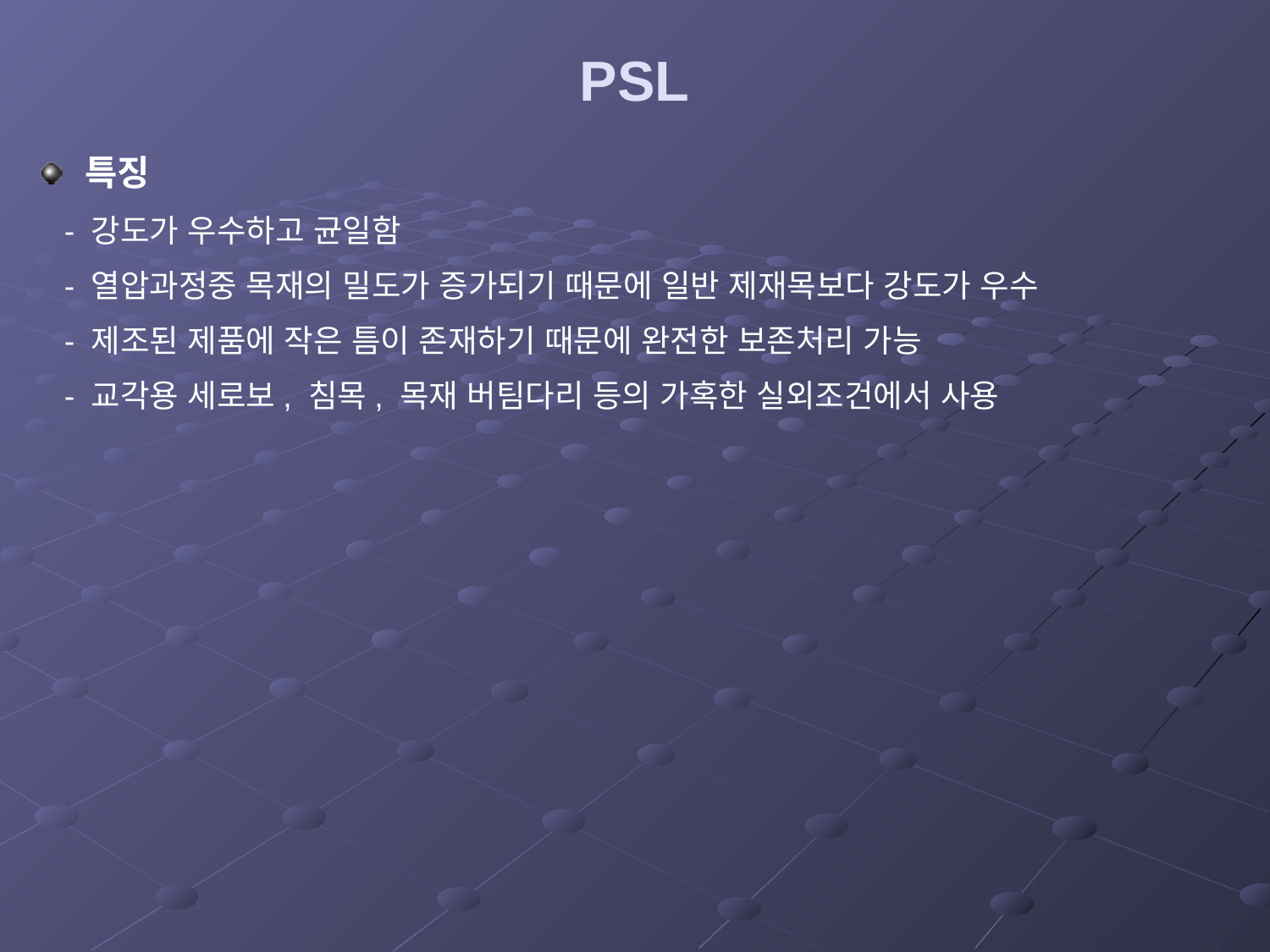

# PSL
특징
   - 강도가 우수하고 균일함
   - 열압과정중 목재의 밀도가 증가되기 때문에 일반 제재목보다 강도가 우수
   - 제조된 제품에 작은 틈이 존재하기 때문에 완전한 보존처리 가능
   - 교각용 세로보, 침목, 목재 버팀다리 등의 가혹한 실외조건에서 사용